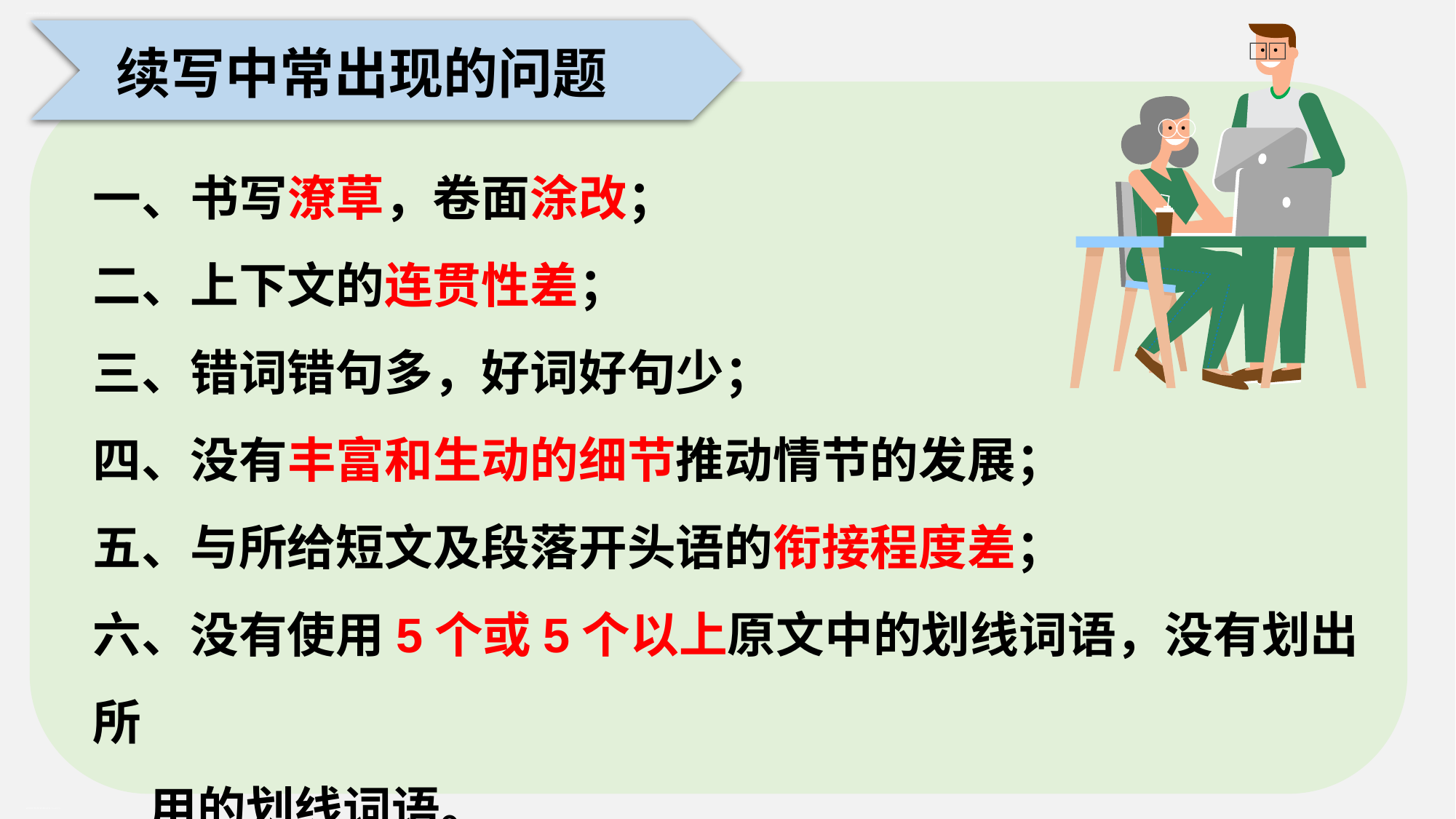

高考新题型“读后续写”英文教学公开课(共42张PPT)

续写中常出现的问题

一、书写潦草，卷面涂改；
二、上下文的连贯性差；
三、错词错句多，好词好句少；
四、没有丰富和生动的细节推动情节的发展；
五、与所给短文及段落开头语的衔接程度差；
六、没有使用5个或5个以上原文中的划线词语，没有划出所
    用的划线词语。

高考新题型“读后续写”英文教学公开课(共42张PPT)